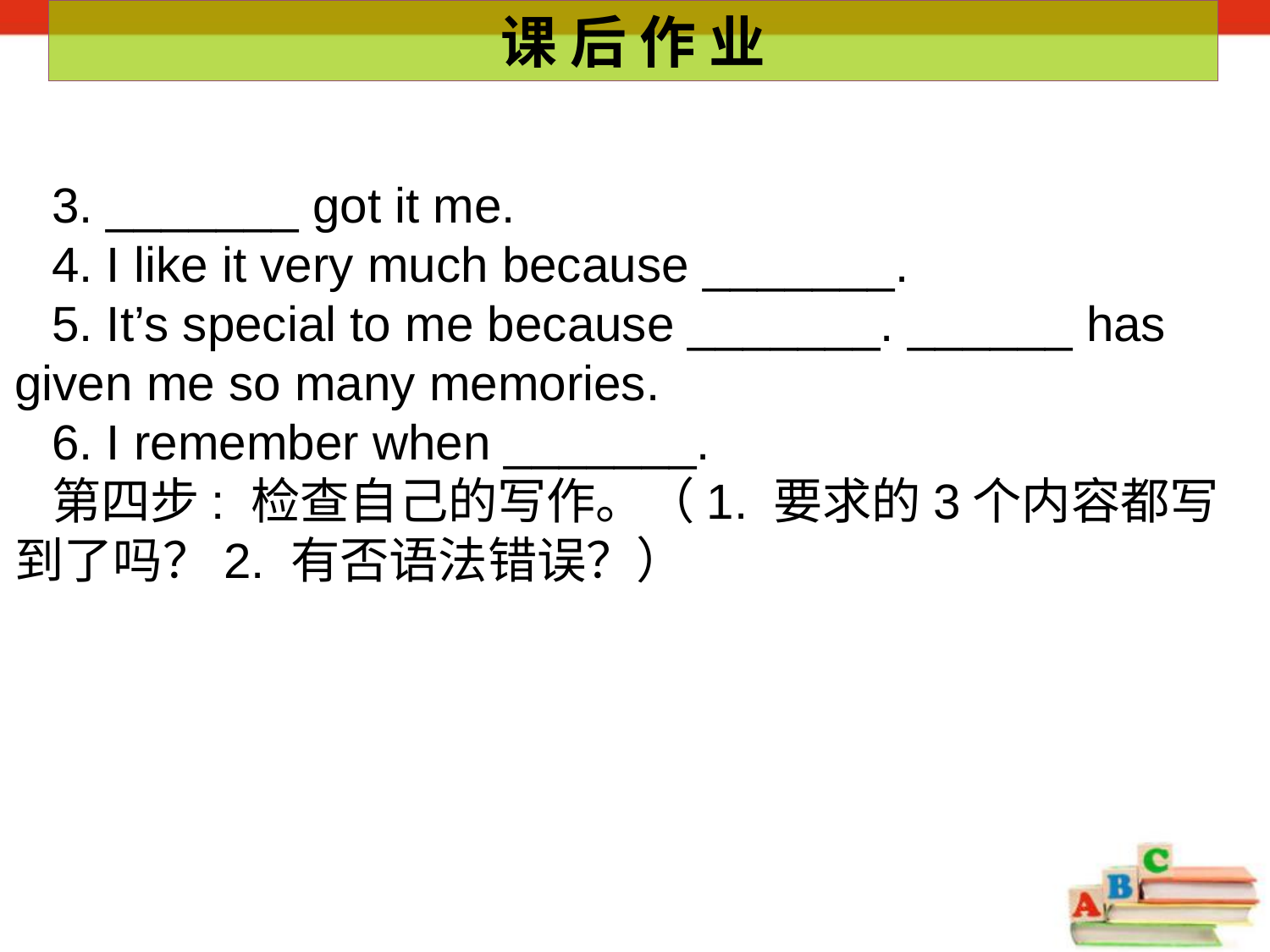

课 后 作 业
3. _______ got it me.
4. I like it very much because _______.
5. It’s special to me because _______. ______ has given me so many memories.
6. I remember when _______.
第四步: 检查自己的写作。（1. 要求的3个内容都写到了吗？2. 有否语法错误？）